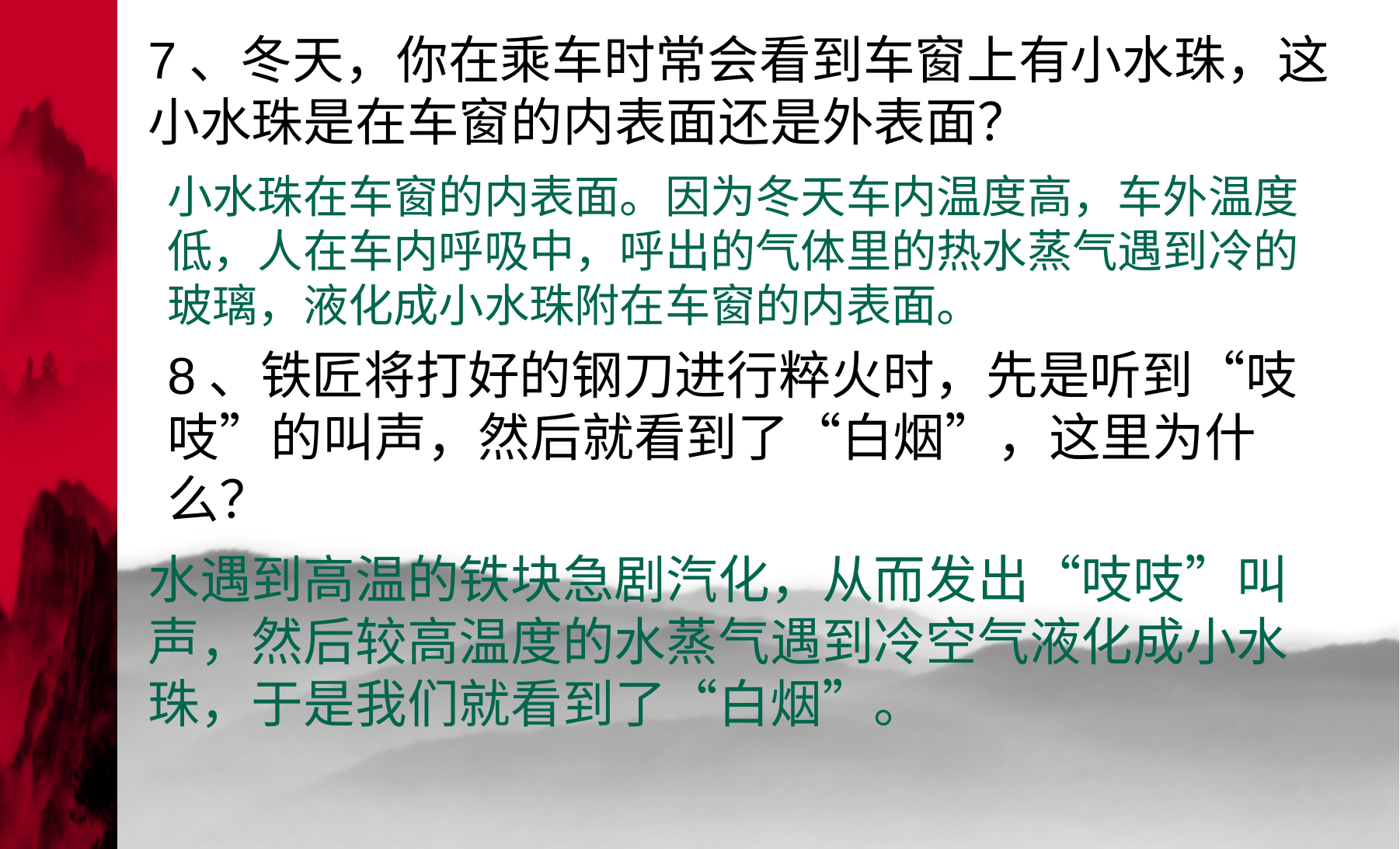

7、冬天，你在乘车时常会看到车窗上有小水珠，这小水珠是在车窗的内表面还是外表面？
小水珠在车窗的内表面。因为冬天车内温度高，车外温度低，人在车内呼吸中，呼出的气体里的热水蒸气遇到冷的玻璃，液化成小水珠附在车窗的内表面。
8、铁匠将打好的钢刀进行粹火时，先是听到“吱吱”的叫声，然后就看到了“白烟”，这里为什么？
水遇到高温的铁块急剧汽化，从而发出“吱吱”叫声，然后较高温度的水蒸气遇到冷空气液化成小水珠，于是我们就看到了“白烟”。